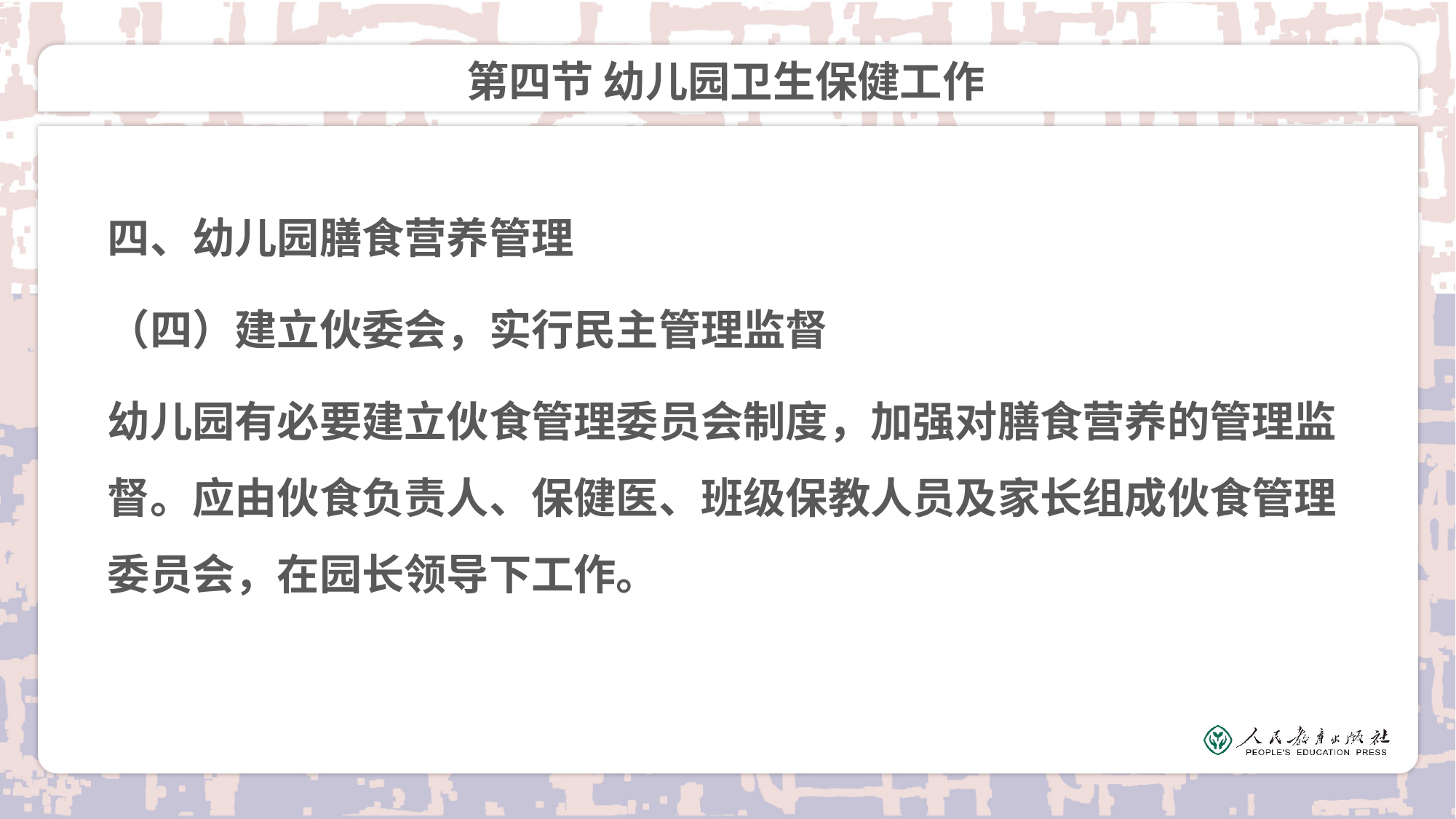

# 第四节 幼儿园卫生保健工作
四、幼儿园膳食营养管理
（四）建立伙委会，实行民主管理监督
幼儿园有必要建立伙食管理委员会制度，加强对膳食营养的管理监督。应由伙食负责人、保健医、班级保教人员及家长组成伙食管理委员会，在园长领导下工作。